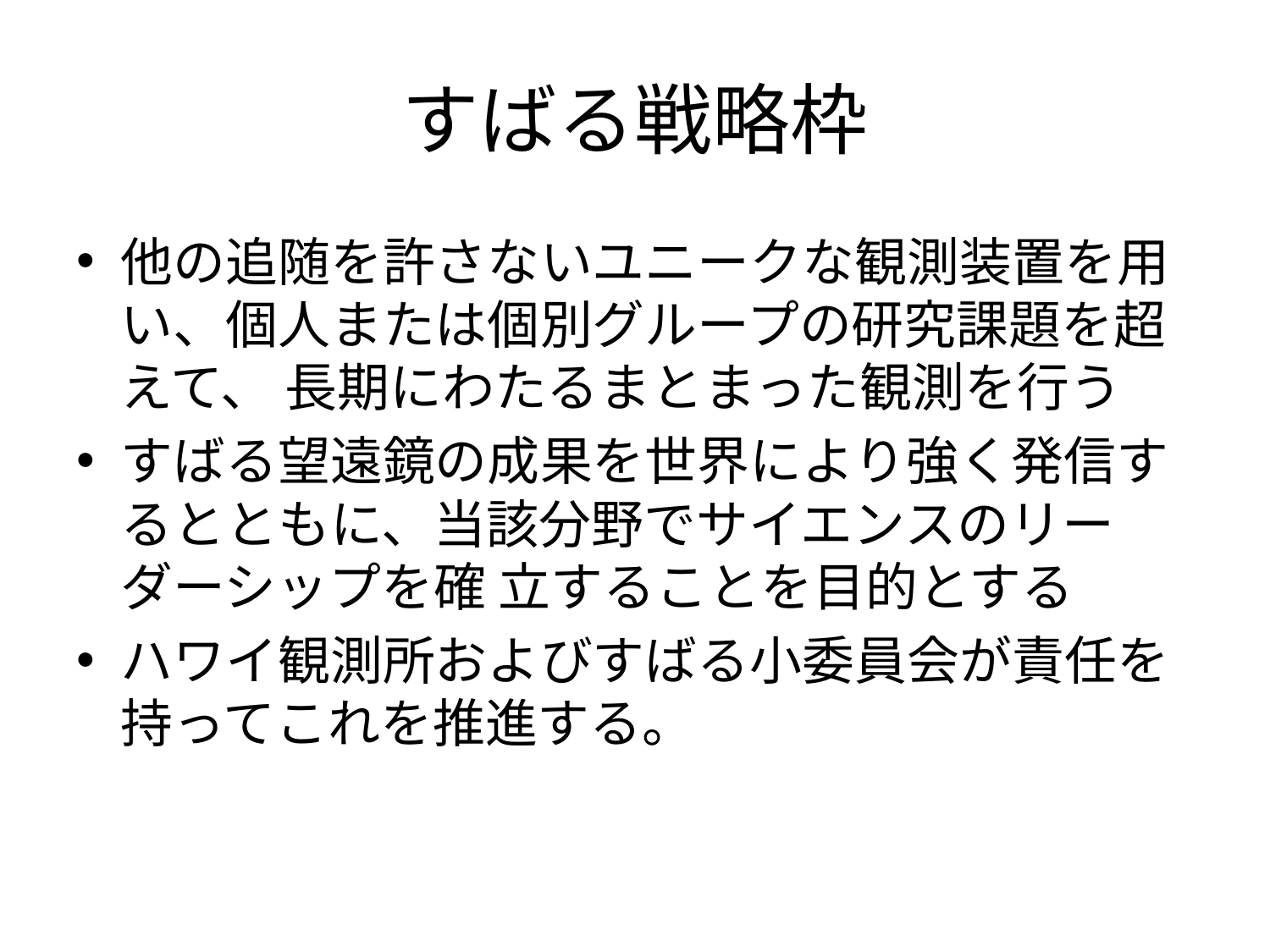

# すばる戦略枠
他の追随を許さないユニークな観測装置を用い、個人または個別グループの研究課題を超えて、 長期にわたるまとまった観測を行う
すばる望遠鏡の成果を世界により強く発信するとともに、当該分野でサイエンスのリーダーシップを確 立することを目的とする
ハワイ観測所およびすばる小委員会が責任を持ってこれを推進する。